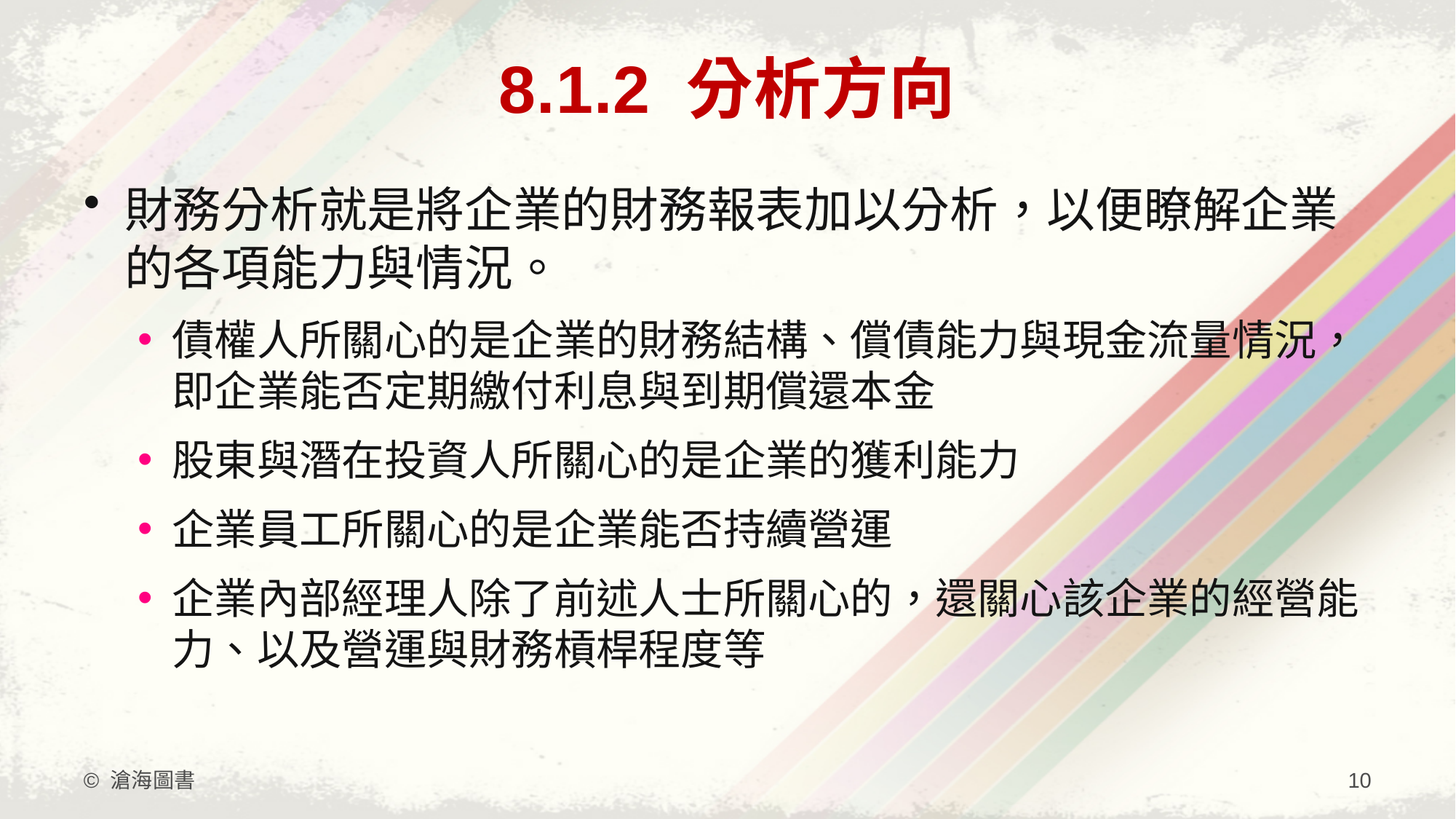

# 8.1.2 分析方向
財務分析就是將企業的財務報表加以分析，以便瞭解企業的各項能力與情況。
債權人所關心的是企業的財務結構、償債能力與現金流量情況，即企業能否定期繳付利息與到期償還本金
股東與潛在投資人所關心的是企業的獲利能力
企業員工所關心的是企業能否持續營運
企業內部經理人除了前述人士所關心的，還關心該企業的經營能力、以及營運與財務槓桿程度等
© 滄海圖書
10